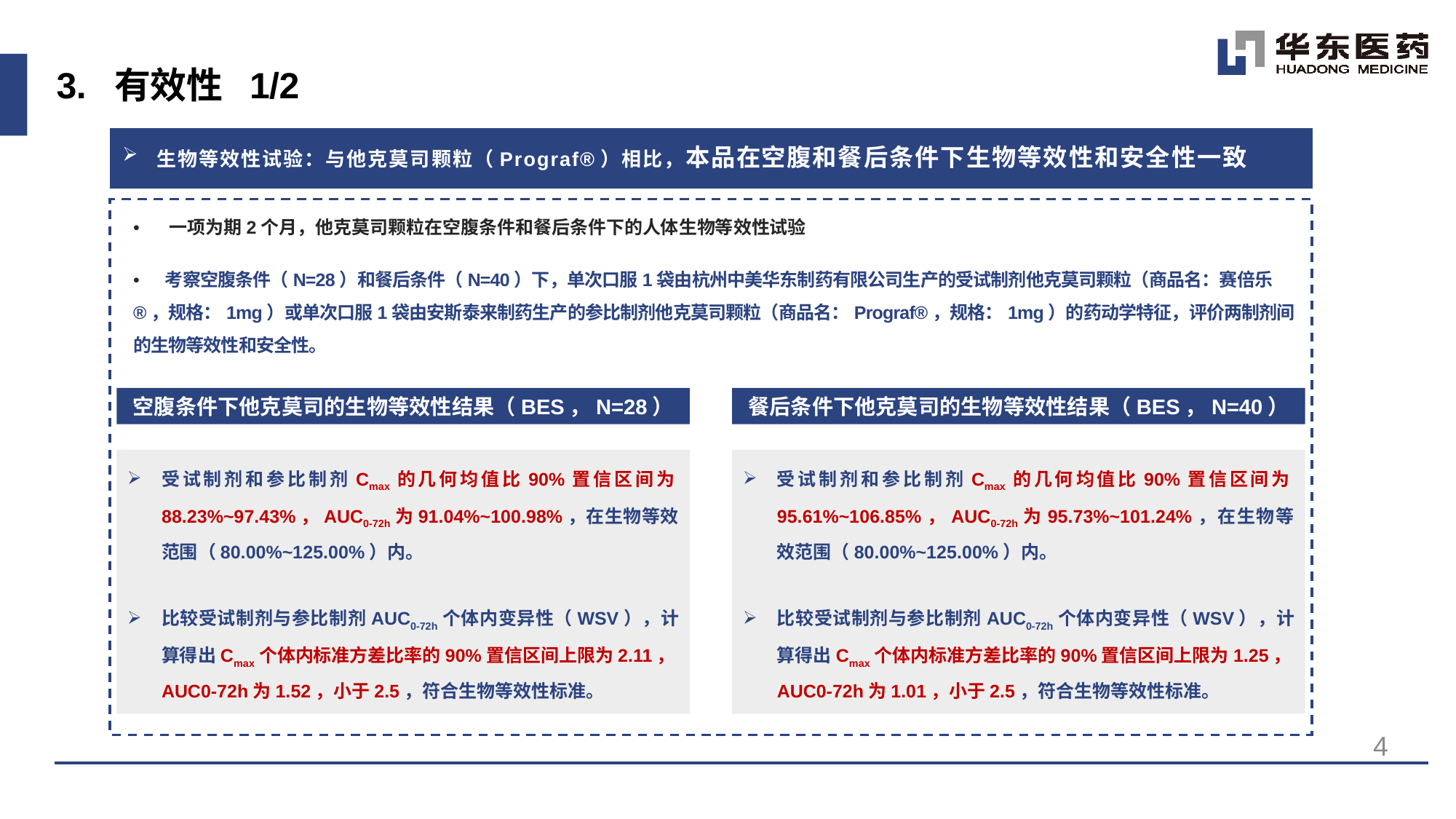

3.  有效性  1/2

生物等效性试验：与他克莫司颗粒（Prograf®）相比，本品在空腹和餐后条件下生物等效性和安全性一致
•     一项为期2个月，他克莫司颗粒在空腹条件和餐后条件下的人体生物等效性试验
•    考察空腹条件（N=28）和餐后条件（N=40）下，单次口服1袋由杭州中美华东制药有限公司生产的受试制剂他克莫司颗粒（商品名：赛倍乐®，规格：1mg）或单次口服1袋由安斯泰来制药生产的参比制剂他克莫司颗粒（商品名：Prograf®，规格：1mg）的药动学特征，评价两制剂间的生物等效性和安全性。

空腹条件下他克莫司的生物等效性结果（BES，N=28）
餐后条件下他克莫司的生物等效性结果（BES，N=40）
受试制剂和参比制剂Cmax的几何均值比90%置信区间为88.23%~97.43%，AUC0-72h为91.04%~100.98%，在生物等效范围（80.00%~125.00%）内。

比较受试制剂与参比制剂AUC0-72h个体内变异性（WSV），计算得出Cmax个体内标准方差比率的90%置信区间上限为2.11，AUC0-72h为1.52，小于2.5，符合生物等效性标准。
受试制剂和参比制剂Cmax的几何均值比90%置信区间为95.61%~106.85%，AUC0-72h为95.73%~101.24%，在生物等效范围（80.00%~125.00%）内。

比较受试制剂与参比制剂AUC0-72h个体内变异性（WSV），计算得出Cmax个体内标准方差比率的90%置信区间上限为1.25，AUC0-72h为1.01，小于2.5，符合生物等效性标准。
4